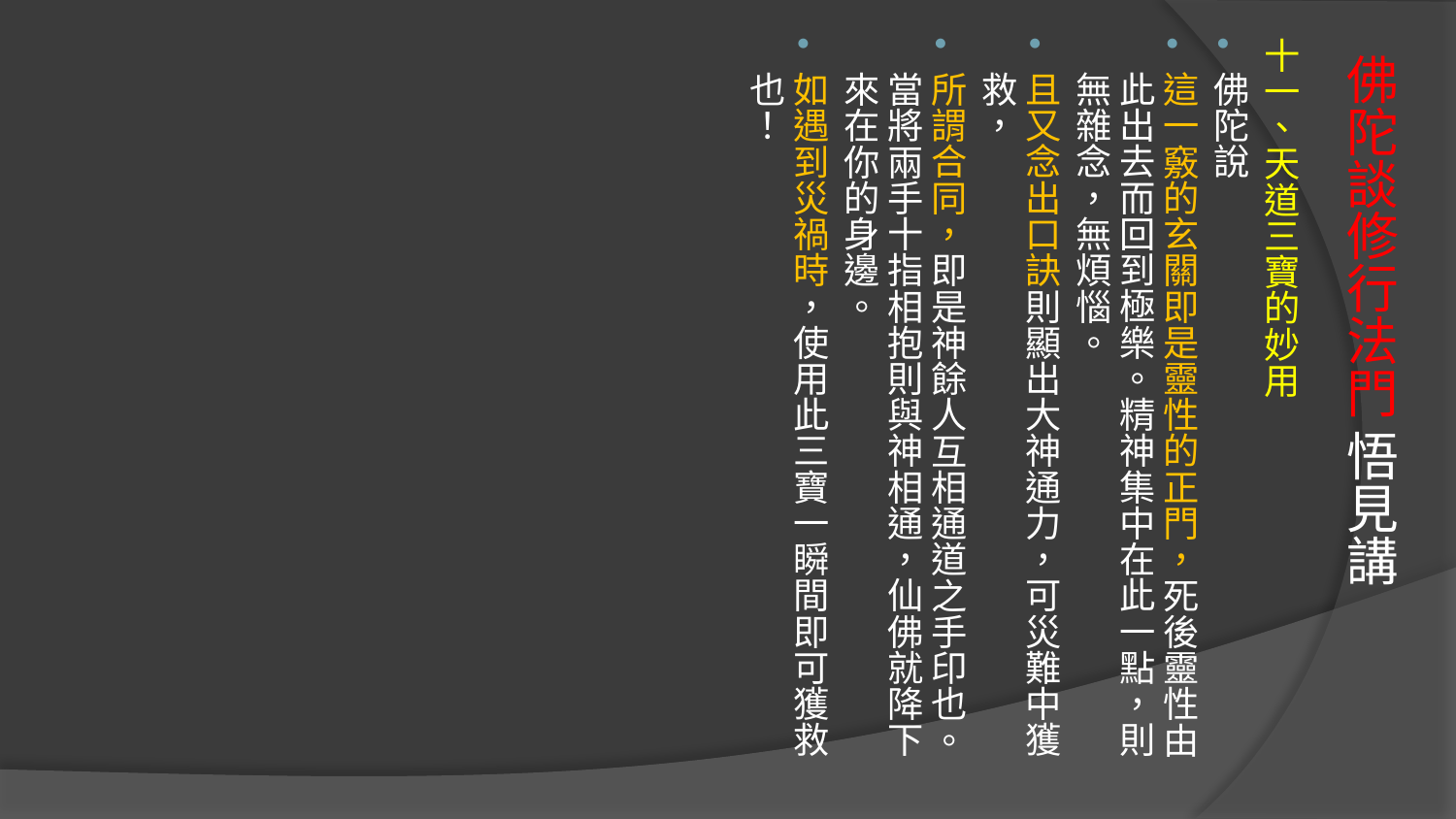

十一、天道三寶的妙用
佛陀說
這一竅的玄關即是靈性的正門，死後靈性由此出去而回到極樂。精神集中在此一點，則無雜念，無煩惱。
且又念出口訣則顯出大神通力，可災難中獲救，
所謂合同，即是神餘人互相通道之手印也。當將兩手十指相抱則與神相通，仙佛就降下來在你的身邊。
如遇到災禍時，使用此三寶一瞬間即可獲救也！

# 佛陀談修行法門 悟見講